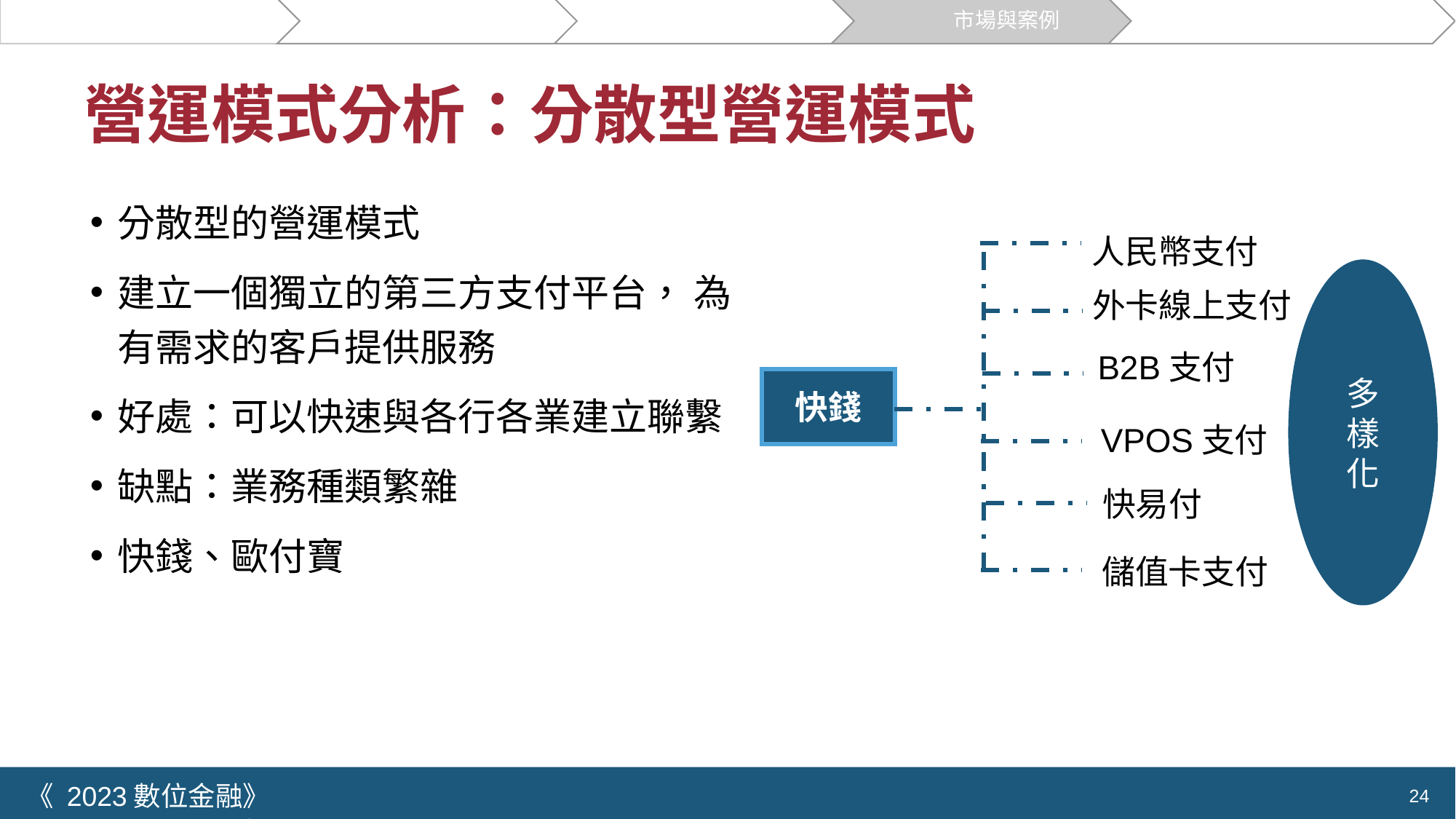

關於支付

第三方支付的運作

創新模式

市場與案例

機會與挑戰
# 營運模式分析：分散型營運模式
分散型的營運模式
建立一個獨立的第三方支付平台， 為有需求的客戶提供服務
好處：可以快速與各行各業建立聯繫
缺點：業務種類繁雜
快錢、歐付寶
人民幣支付
外卡線上支付
B2B支付
VPOS支付
快易付
儲值卡支付
多
樣
化
快錢
《 2023數位金融》                                                                                                                                             	NYCU.IIM.IEBI Lab
24